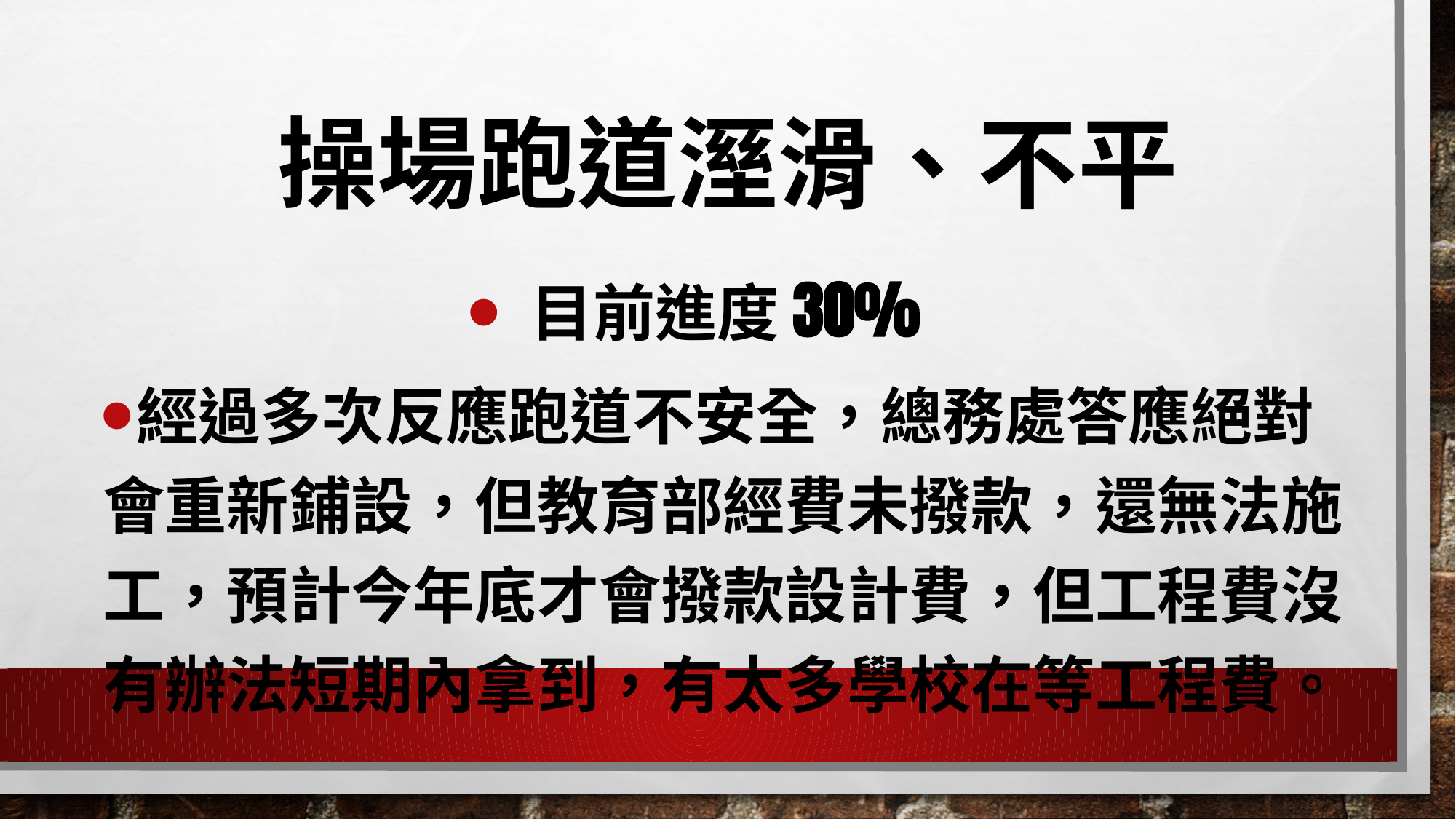

操場跑道溼滑、不平
目前進度30%
經過多次反應跑道不安全，總務處答應絕對會重新鋪設，但教育部經費未撥款，還無法施工，預計今年底才會撥款設計費，但工程費沒有辦法短期內拿到，有太多學校在等工程費。